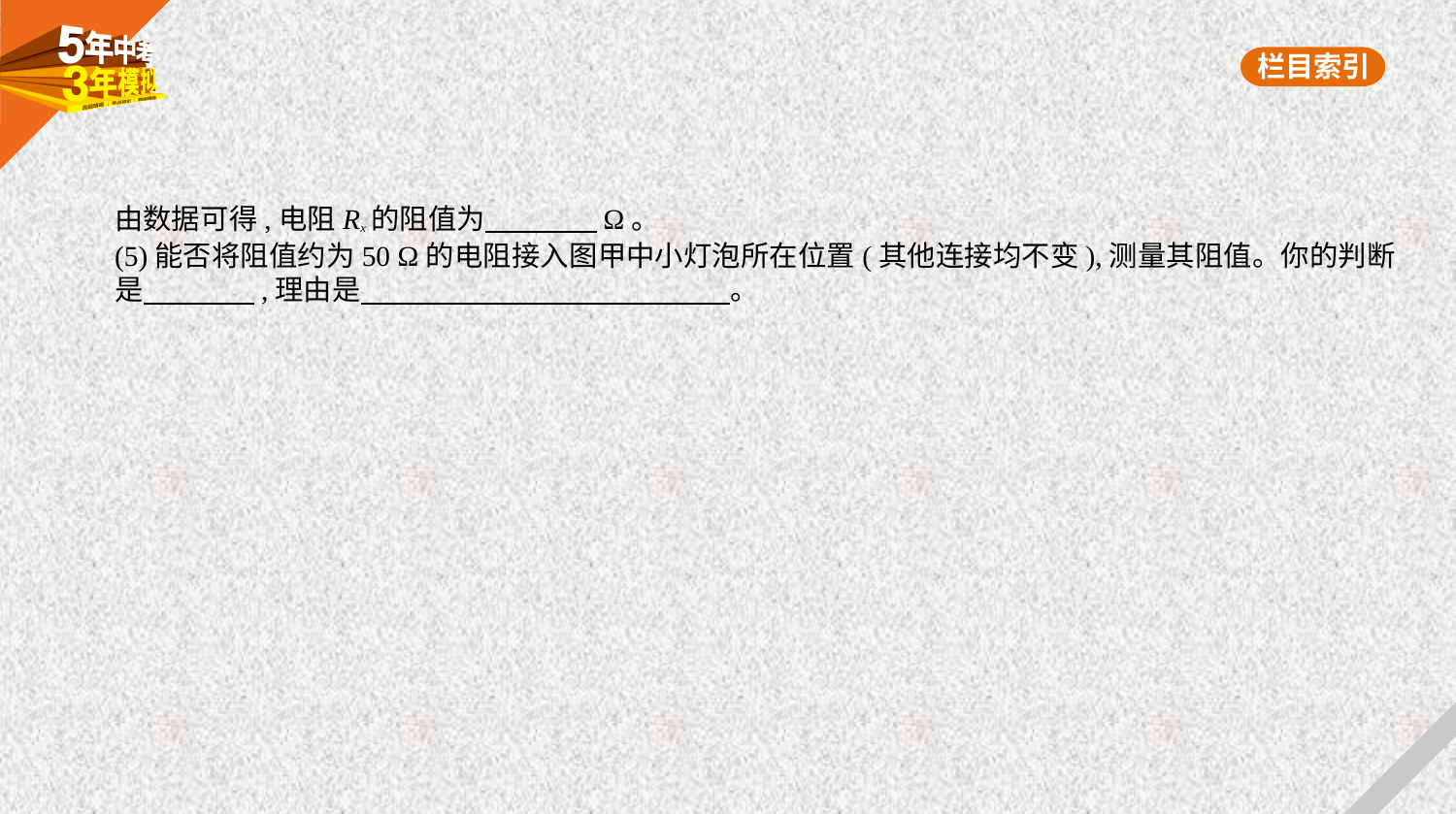

由数据可得,电阻Rx的阻值为　　　    Ω。
(5)能否将阻值约为50 Ω的电阻接入图甲中小灯泡所在位置(其他连接均不变),测量其阻值。你的判断
是　　　    ,理由是　　　　　　　　　　　　    。